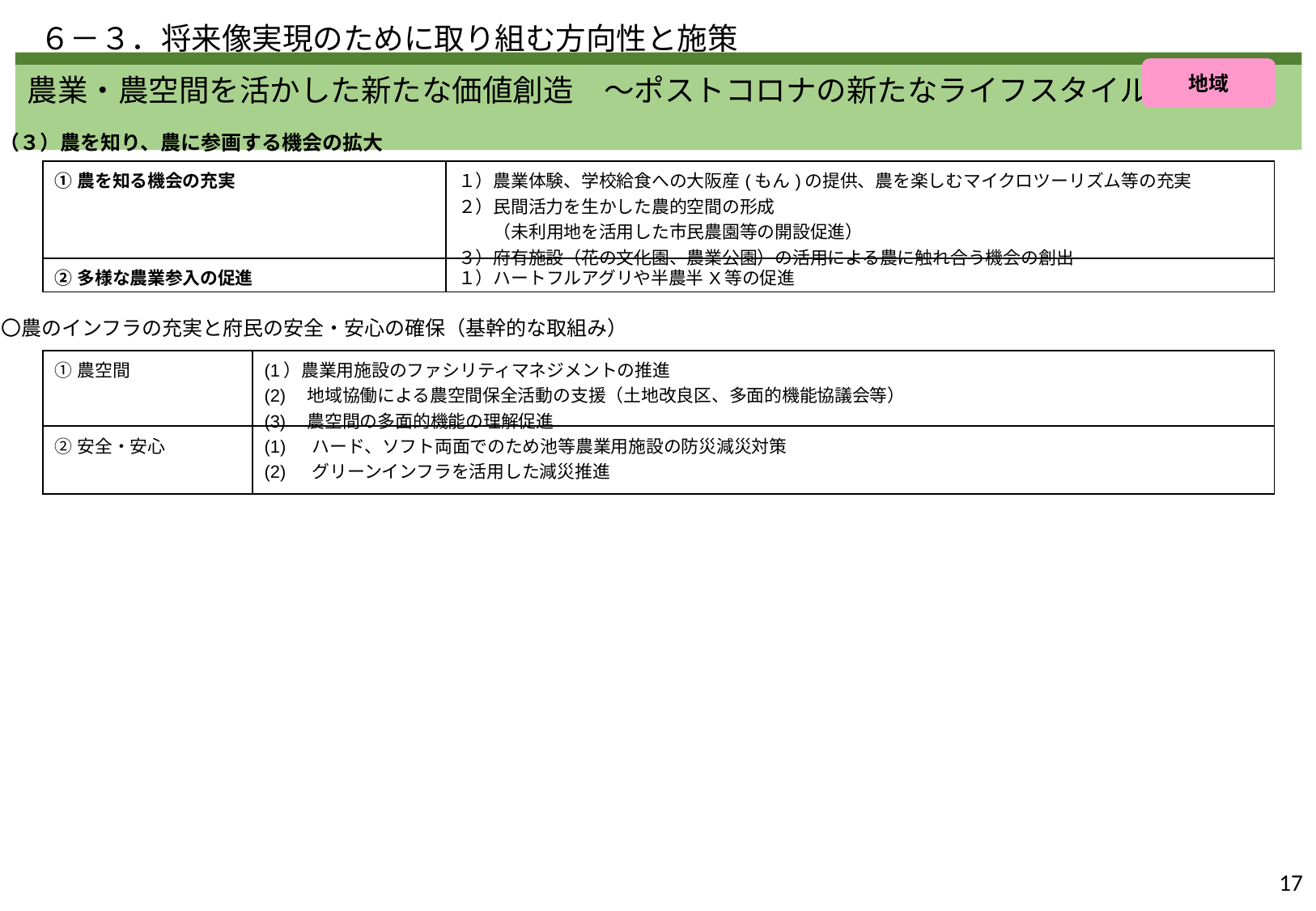

６－３．将来像実現のために取り組む方向性と施策

地域
農業・農空間を活かした新たな価値創造　～ポストコロナの新たなライフスタイルを実現～
（３）農を知り、農に参画する機会の拡大
| ①農を知る機会の充実 | １）農業体験、学校給食への大阪産(もん)の提供、農を楽しむマイクロツーリズム等の充実 ２）民間活力を生かした農的空間の形成 　　（未利用地を活用した市民農園等の開設促進） ３）府有施設（花の文化園、農業公園）の活用による農に触れ合う機会の創出 |
| --- | --- |
| ②多様な農業参入の促進 | １）ハートフルアグリや半農半X等の促進 |
　〇農のインフラの充実と府民の安全・安心の確保（基幹的な取組み）
| ①農空間 | (1）農業用施設のファシリティマネジメントの推進 (2)　地域協働による農空間保全活動の支援（土地改良区、多面的機能協議会等） (3)　農空間の多面的機能の理解促進 |
| --- | --- |
| ②安全・安心 | ハード、ソフト両面でのため池等農業用施設の防災減災対策 　グリーンインフラを活用した減災推進 |
17